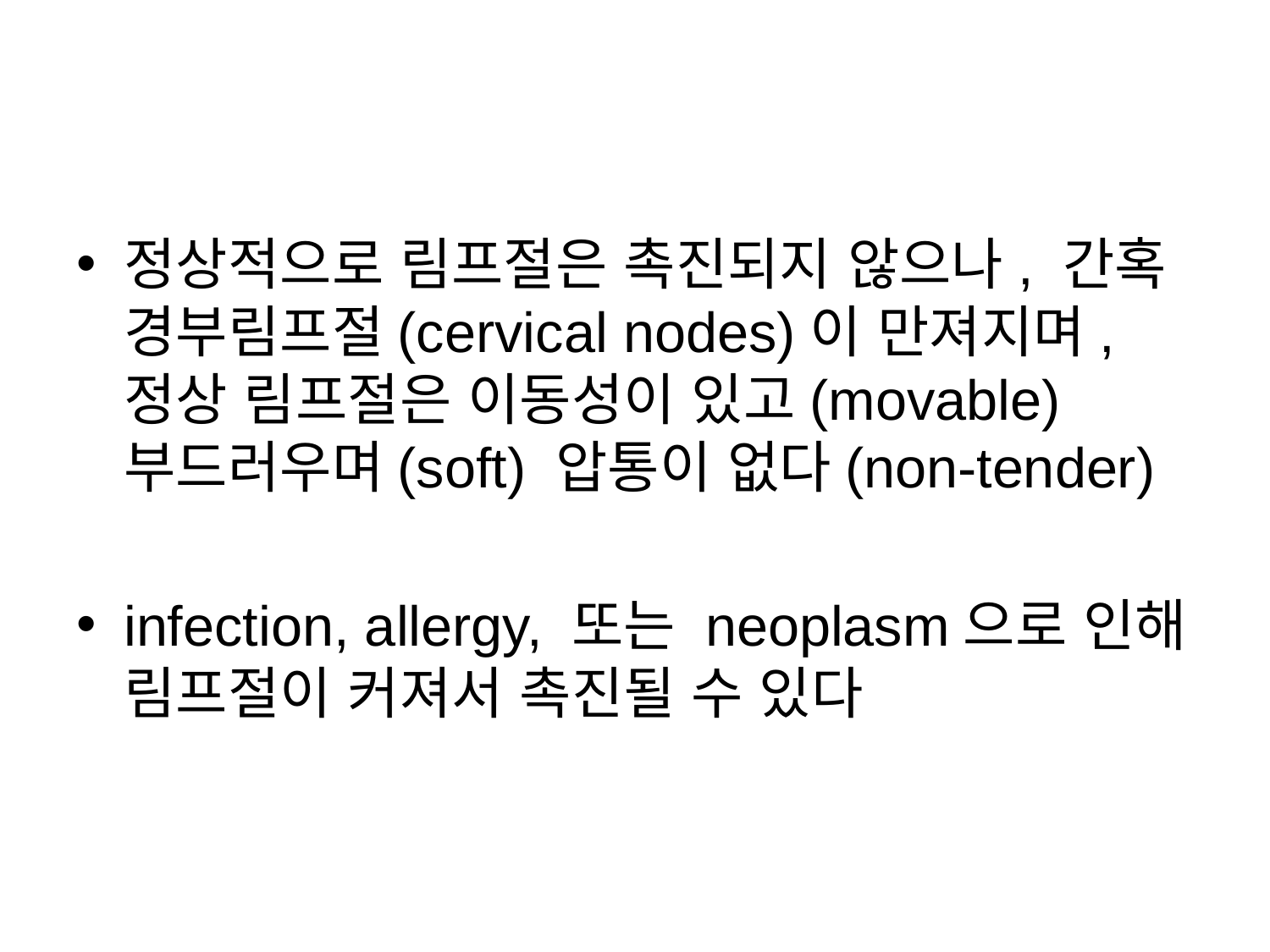

#
정상적으로 림프절은 촉진되지 않으나, 간혹 경부림프절(cervical nodes)이 만져지며, 정상 림프절은 이동성이 있고(movable) 부드러우며(soft) 압통이 없다(non-tender)

infection, allergy, 또는 neoplasm으로 인해 림프절이 커져서 촉진될 수 있다